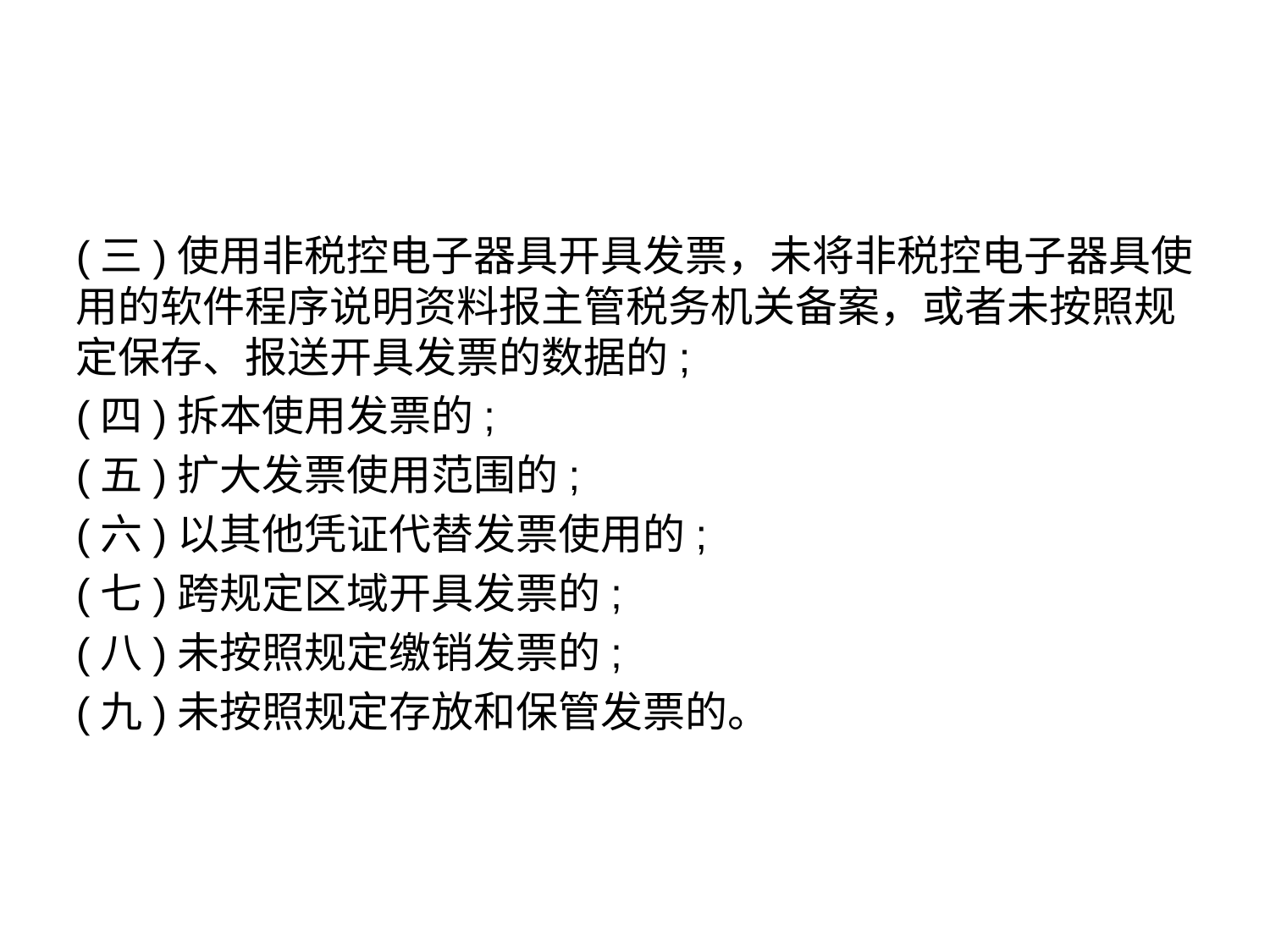

(三)使用非税控电子器具开具发票，未将非税控电子器具使用的软件程序说明资料报主管税务机关备案，或者未按照规定保存、报送开具发票的数据的;
(四)拆本使用发票的;
(五)扩大发票使用范围的;
(六)以其他凭证代替发票使用的;
(七)跨规定区域开具发票的;
(八)未按照规定缴销发票的;
(九)未按照规定存放和保管发票的。